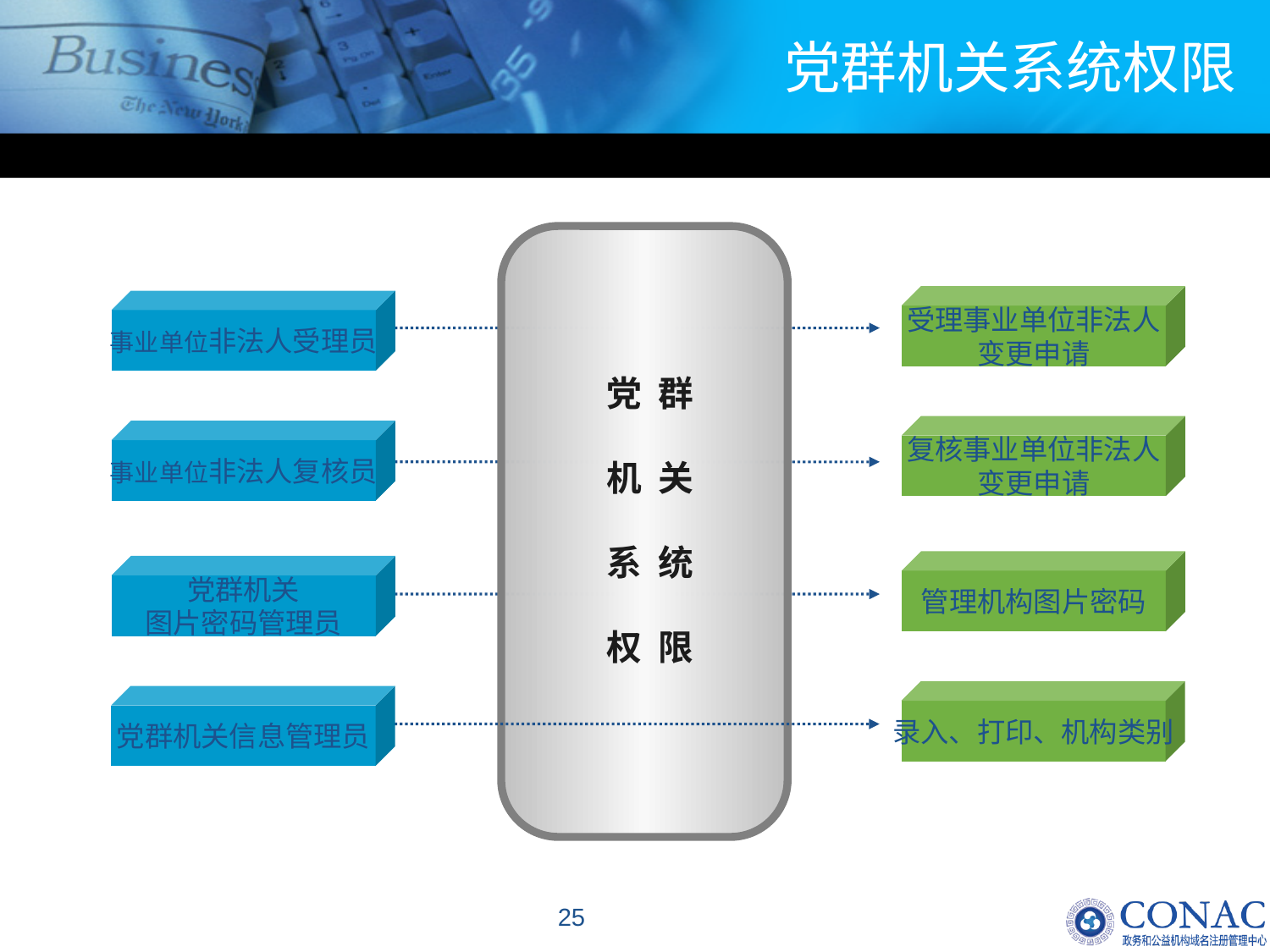

# 党群机关系统权限

受理事业单位非法人
变更申请
事业单位非法人受理员

党  群

机  关

系  统

权  限

复核事业单位非法人
变更申请
事业单位非法人复核员

管理机构图片密码
党群机关
图片密码管理员

录入、打印、机构类别
党群机关信息管理员

25